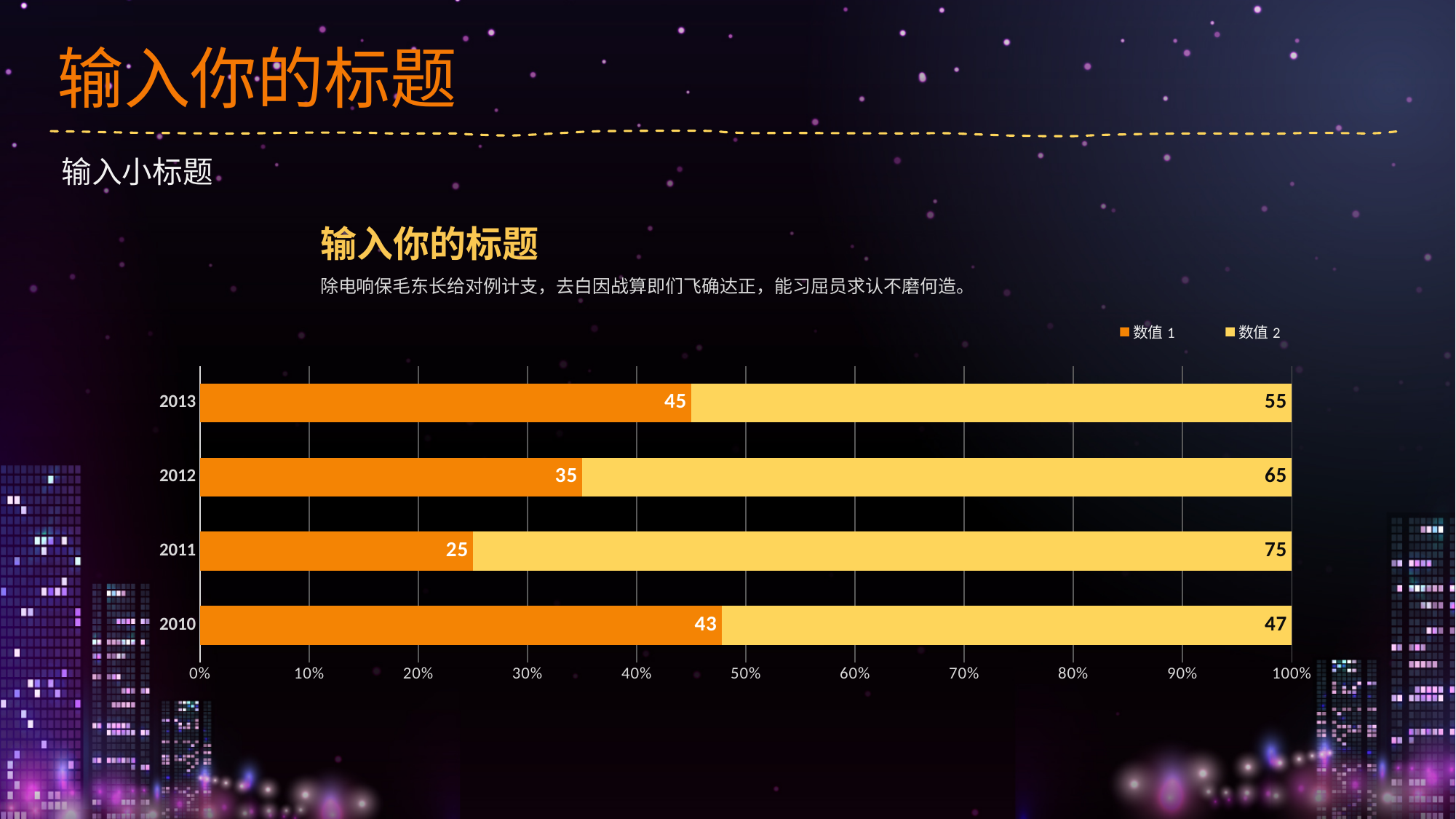

输入你的标题
输入小标题
输入你的标题
除电响保毛东长给对例计支，去白因战算即们飞确达正，能习屈员求认不磨何造。

### Chart

| Category | 数值1 | 数值2 |
|---|---|---|
| 2010 | 43.0 | 47.0 |
| 2011 | 25.0 | 75.0 |
| 2012 | 35.0 | 65.0 |
| 2013 | 45.0 | 55.0 |